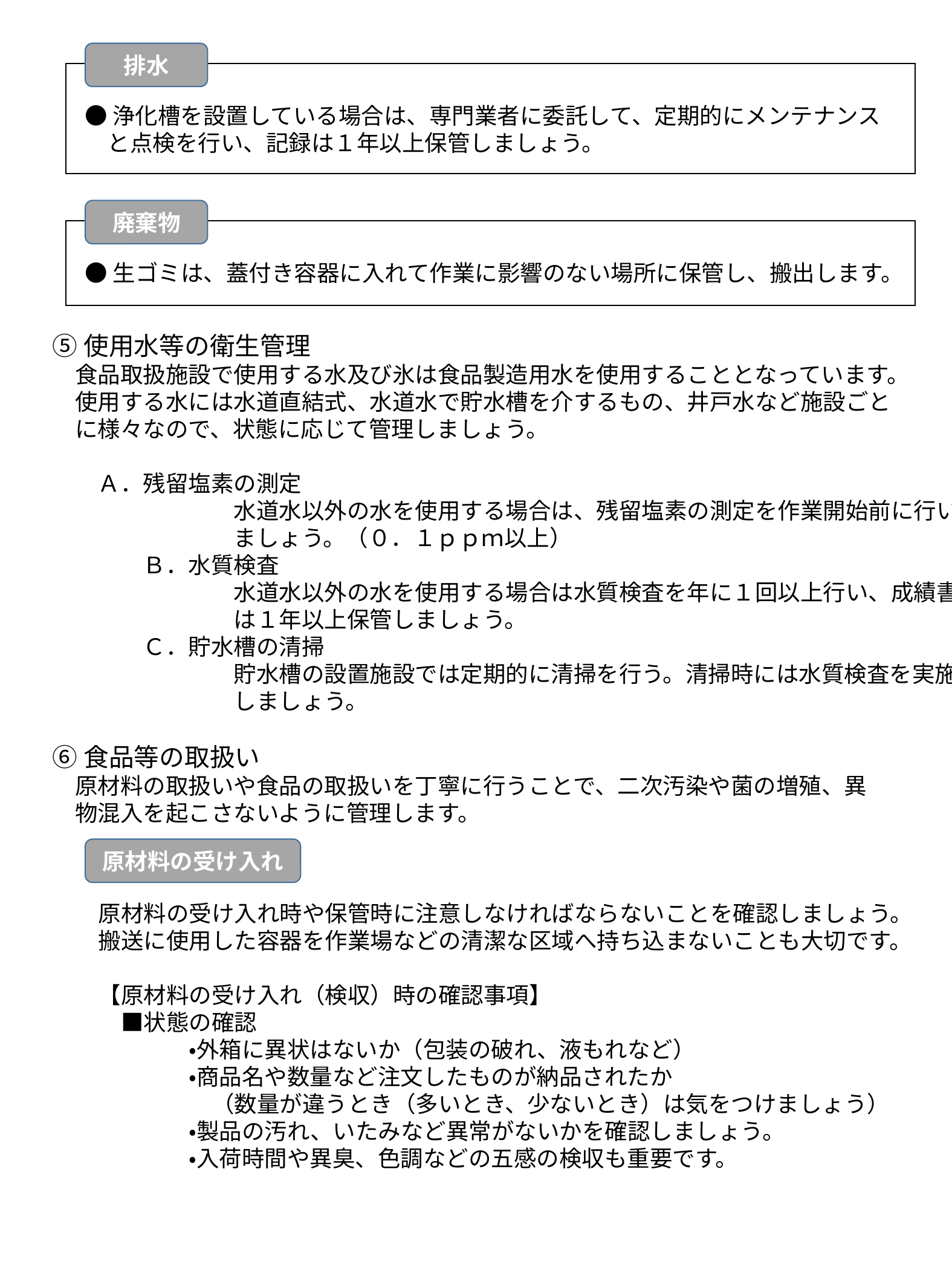

排水

●浄化槽を設置している場合は、専門業者に委託して、定期的にメンテナンス
　と点検を行い、記録は１年以上保管しましょう。
廃棄物

●生ゴミは、蓋付き容器に入れて作業に影響のない場所に保管し、搬出します。
⑤使用水等の衛生管理
　食品取扱施設で使用する水及び氷は食品製造用水を使用することとなっています。
　使用する水には水道直結式、水道水で貯水槽を介するもの、井戸水など施設ごと
　に様々なので、状態に応じて管理しましょう。

　　Ａ．残留塩素の測定
		水道水以外の水を使用する場合は、残留塩素の測定を作業開始前に行い
		ましょう。（０．１ｐｐｍ以上）
	Ｂ．水質検査
		水道水以外の水を使用する場合は水質検査を年に１回以上行い、成績書
		は１年以上保管しましょう。
	Ｃ．貯水槽の清掃
		貯水槽の設置施設では定期的に清掃を行う。清掃時には水質検査を実施
		しましょう。

⑥食品等の取扱い
　原材料の取扱いや食品の取扱いを丁寧に行うことで、二次汚染や菌の増殖、異
　物混入を起こさないように管理します。
原材料の受け入れ
原材料の受け入れ時や保管時に注意しなければならないことを確認しましょう。
搬送に使用した容器を作業場などの清潔な区域へ持ち込まないことも大切です。

【原材料の受け入れ（検収）時の確認事項】
　■状態の確認
	・外箱に異状はないか（包装の破れ、液もれなど）
	・商品名や数量など注文したものが納品されたか
	　（数量が違うとき（多いとき、少ないとき）は気をつけましょう）
	・製品の汚れ、いたみなど異常がないかを確認しましょう。
	・入荷時間や異臭、色調などの五感の検収も重要です。